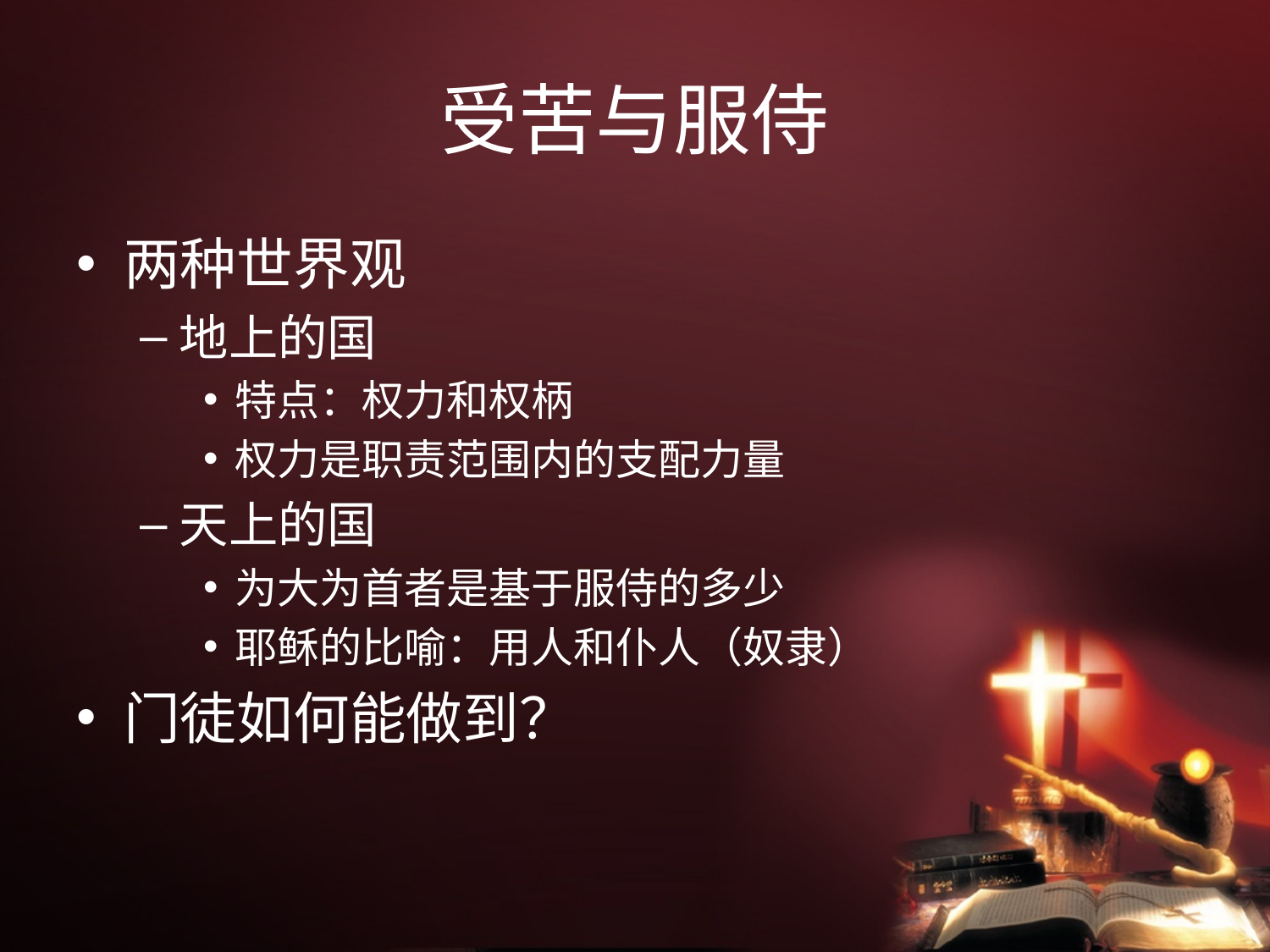

# 受苦与服侍
两种世界观
地上的国
特点：权力和权柄
权力是职责范围内的支配力量
天上的国
为大为首者是基于服侍的多少
耶稣的比喻：用人和仆人（奴隶）
门徒如何能做到？